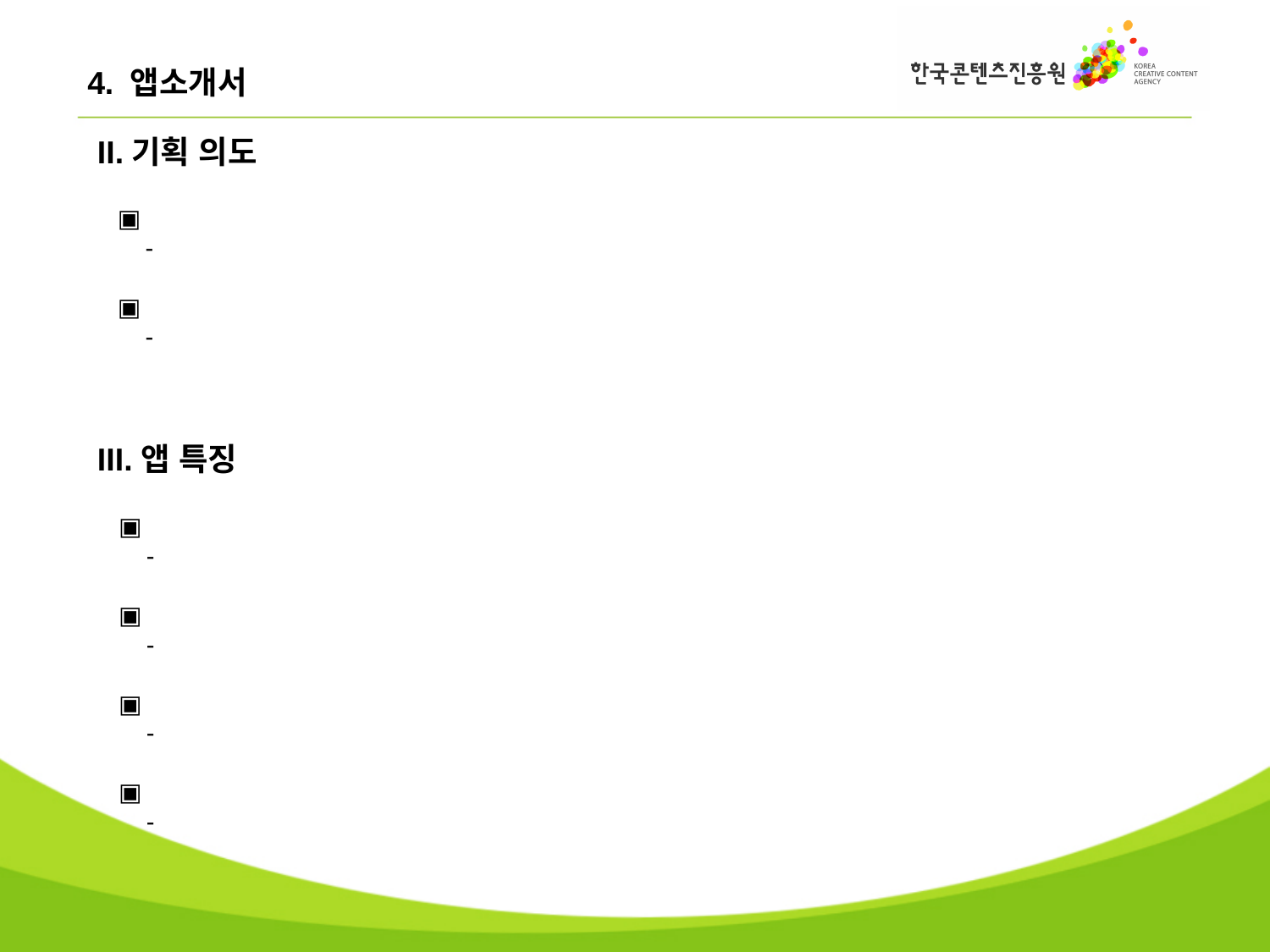

4. 앱소개서
II.기획 의도
▣
    -

▣
    -
III.앱 특징
▣
    -

▣
    -

▣
    -

▣
    -